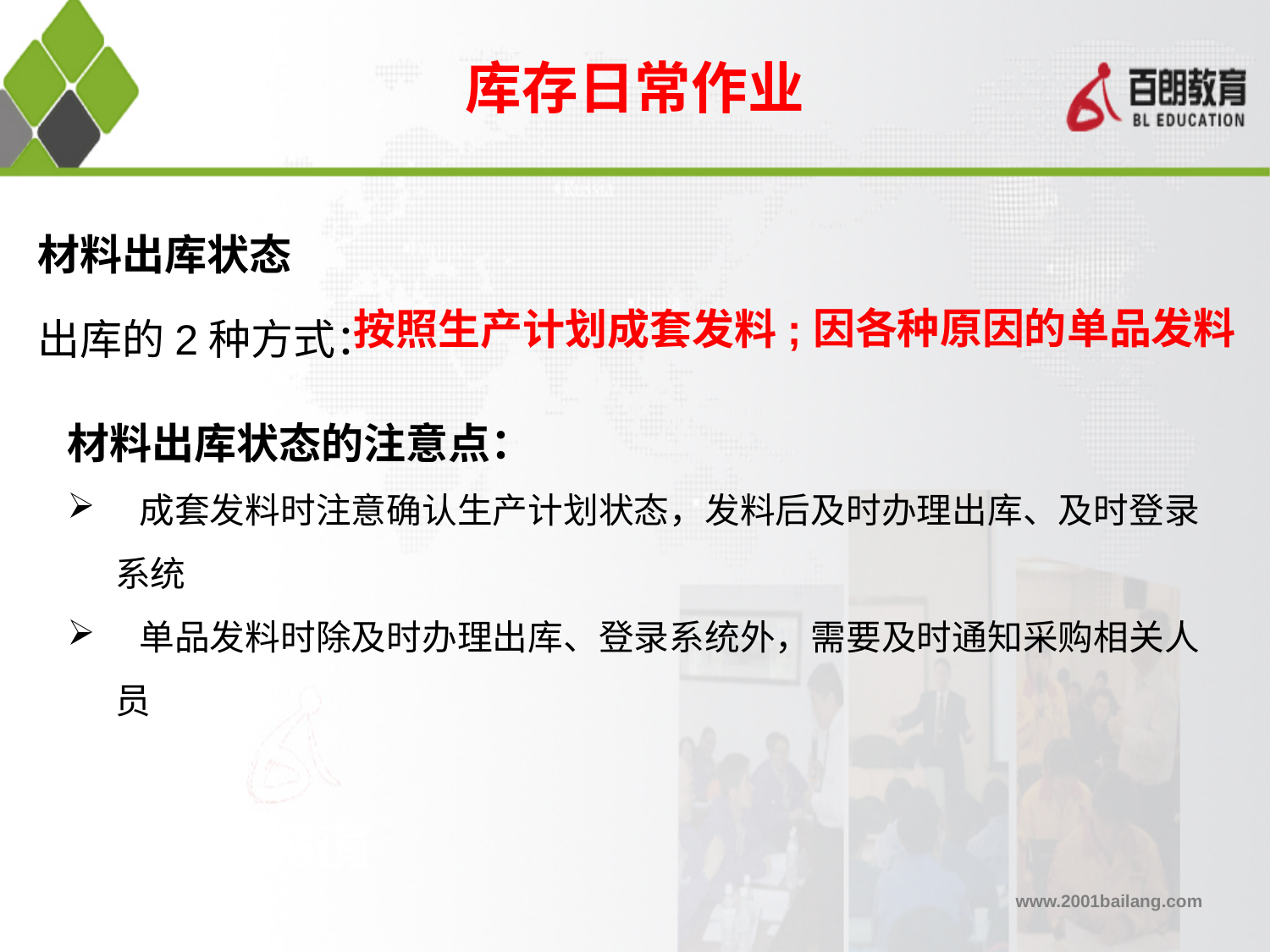

库存日常作业
材料出库状态
出库的2种方式：
因各种原因的单品发料
按照生产计划成套发料;
材料出库状态的注意点：
  成套发料时注意确认生产计划状态，发料后及时办理出库、及时登录系统
  单品发料时除及时办理出库、登录系统外，需要及时通知采购相关人员